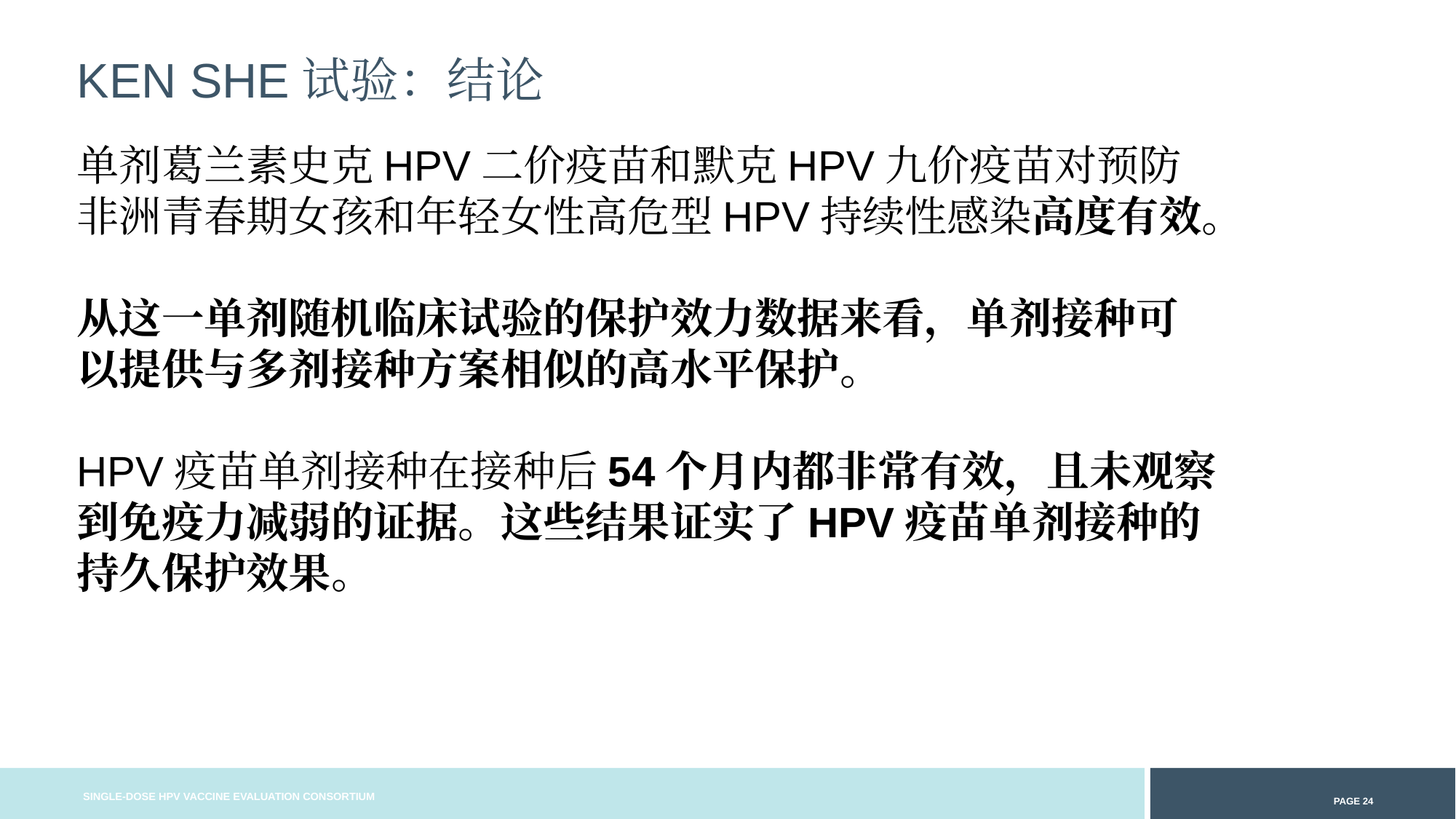

KEN SHE试验：结论
单剂葛兰素史克HPV二价疫苗和默克HPV九价疫苗对预防非洲青春期女孩和年轻女性高危型HPV持续性感染高度有效。

从这一单剂随机临床试验的保护效力数据来看，单剂接种可以提供与多剂接种方案相似的高水平保护。

HPV疫苗单剂接种在接种后54个月内都非常有效，且未观察到免疫力减弱的证据。这些结果证实了HPV疫苗单剂接种的持久保护效果。